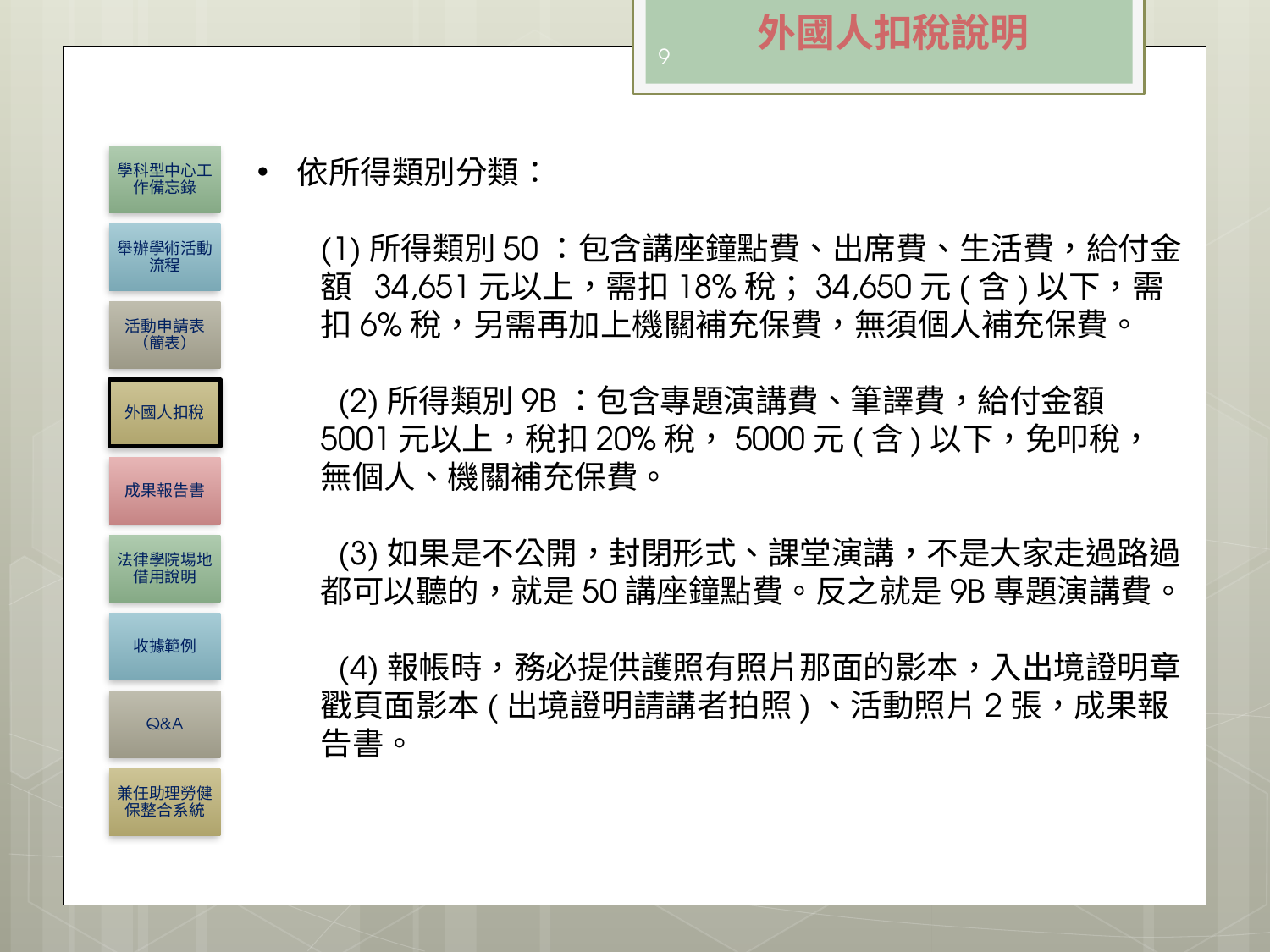

外國人扣稅說明
9
學科型中心工作備忘錄
舉辦學術活動流程
活動申請表（簡表）
外國人扣稅
成果報告書
法律學院場地借用說明
收據範例
Q&A
兼任助理勞健保整合系統
依所得類別分類：

(1)所得類別50：包含講座鐘點費、出席費、生活費，給付金額  34,651元以上，需扣18%稅；34,650元(含)以下，需扣6%稅，另需再加上機關補充保費，無須個人補充保費。

  (2)所得類別9B：包含專題演講費、筆譯費，給付金額5001元以上，稅扣20%稅，5000元(含)以下，免叩稅，無個人、機關補充保費。

  (3)如果是不公開，封閉形式、課堂演講，不是大家走過路過都可以聽的，就是50講座鐘點費。反之就是9B專題演講費。

  (4)報帳時，務必提供護照有照片那面的影本，入出境證明章戳頁面影本(出境證明請講者拍照)、活動照片2張，成果報告書。